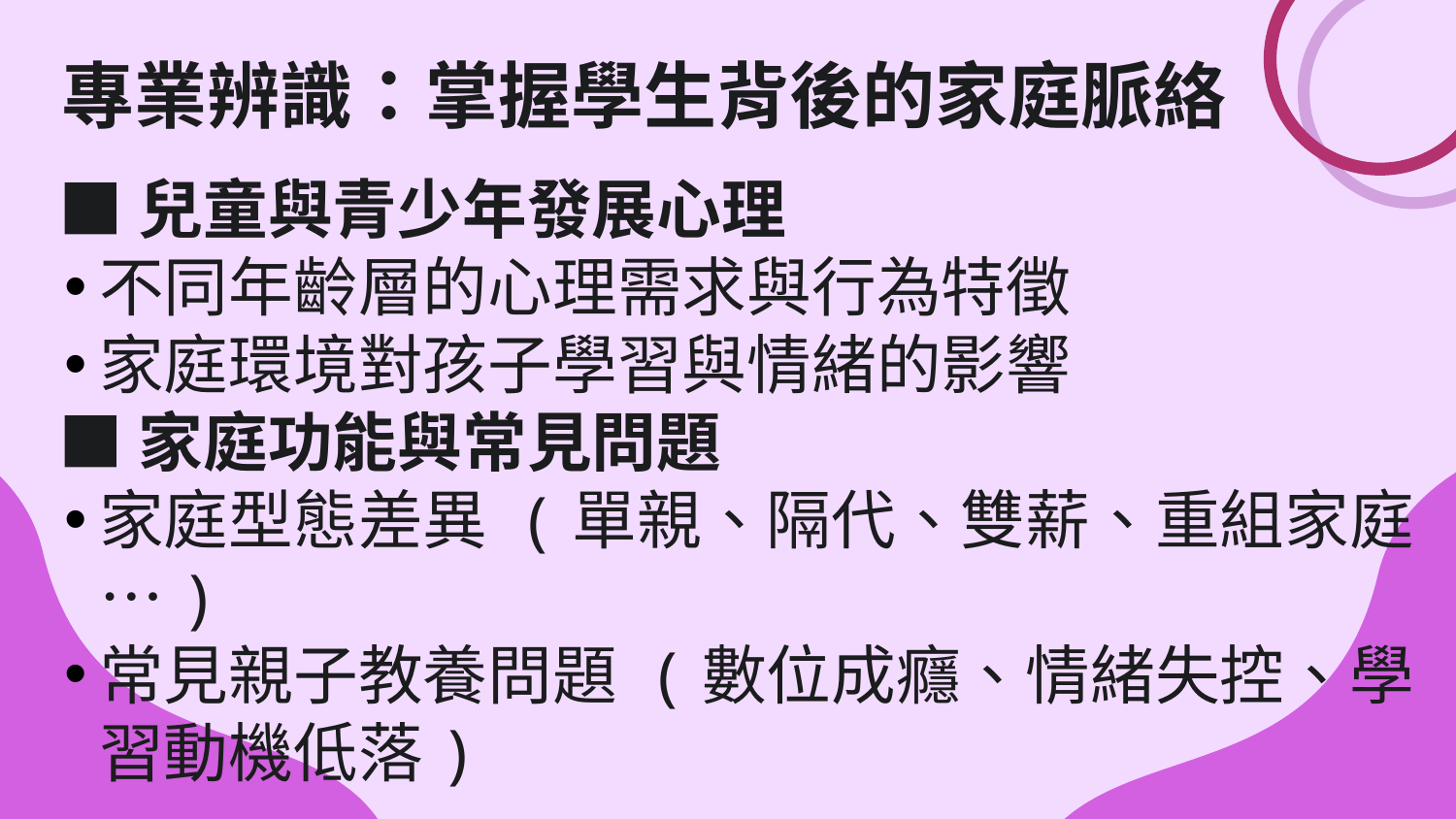

# 專業辨識：掌握學生背後的家庭脈絡
■兒童與青少年發展心理
不同年齡層的心理需求與行為特徵
家庭環境對孩子學習與情緒的影響
■家庭功能與常見問題
家庭型態差異 (單親、隔代、雙薪、重組家庭…)
常見親子教養問題 (數位成癮、情緒失控、學習動機低落)